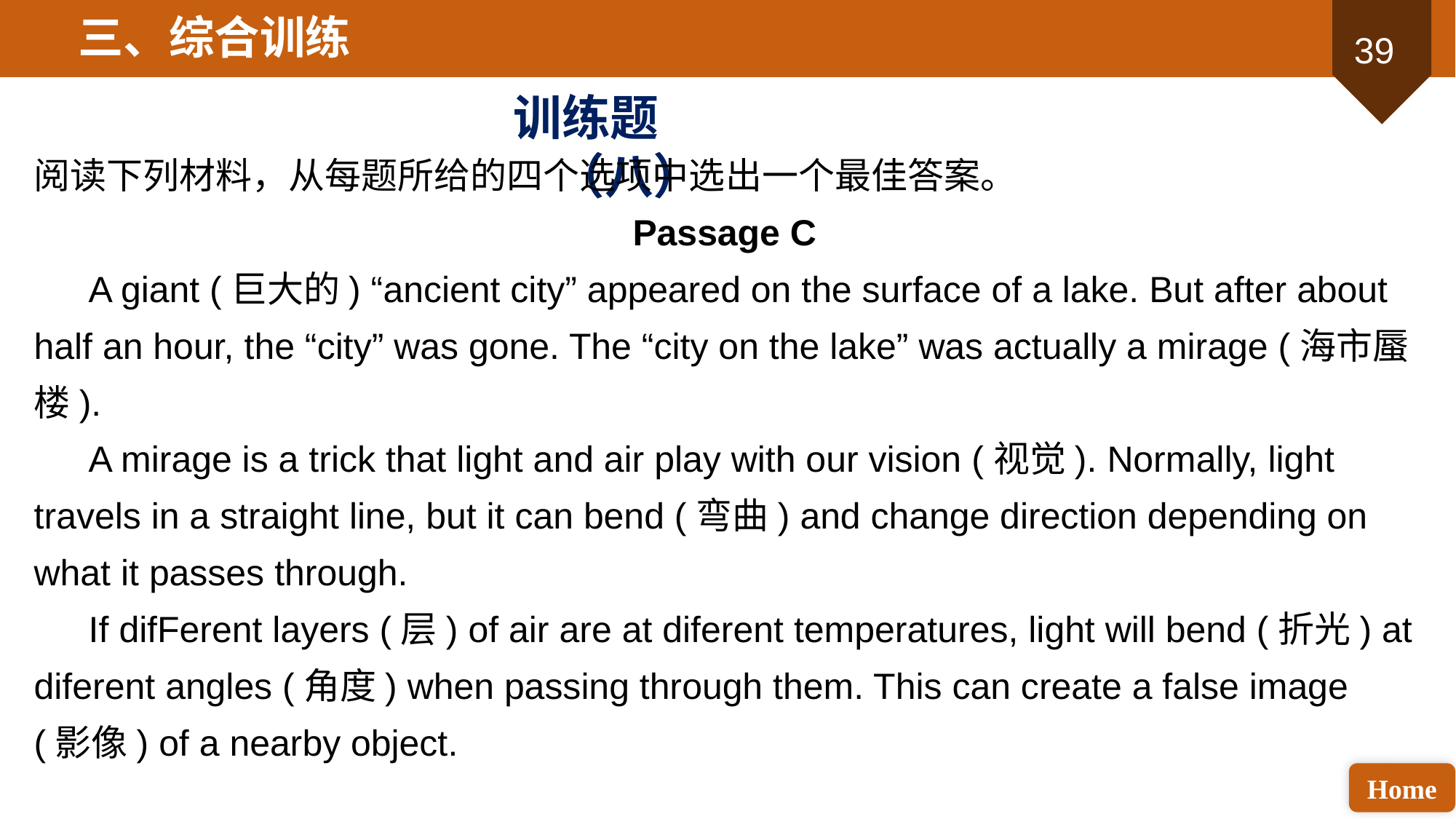

三、综合训练
训练题（八）
阅读下列材料，从每题所给的四个选项中选出一个最佳答案。
Passage C
A giant (巨大的) “ancient city” appeared on the surface of a lake. But after about half an hour, the “city” was gone. The “city on the lake” was actually a mirage (海市蜃楼).
A mirage is a trick that light and air play with our vision (视觉). Normally, light travels in a straight line, but it can bend (弯曲) and change direction depending on what it passes through.
If difFerent layers (层) of air are at diferent temperatures, light will bend (折光) at diferent angles (角度) when passing through them. This can create a false image (影像) of a nearby object.